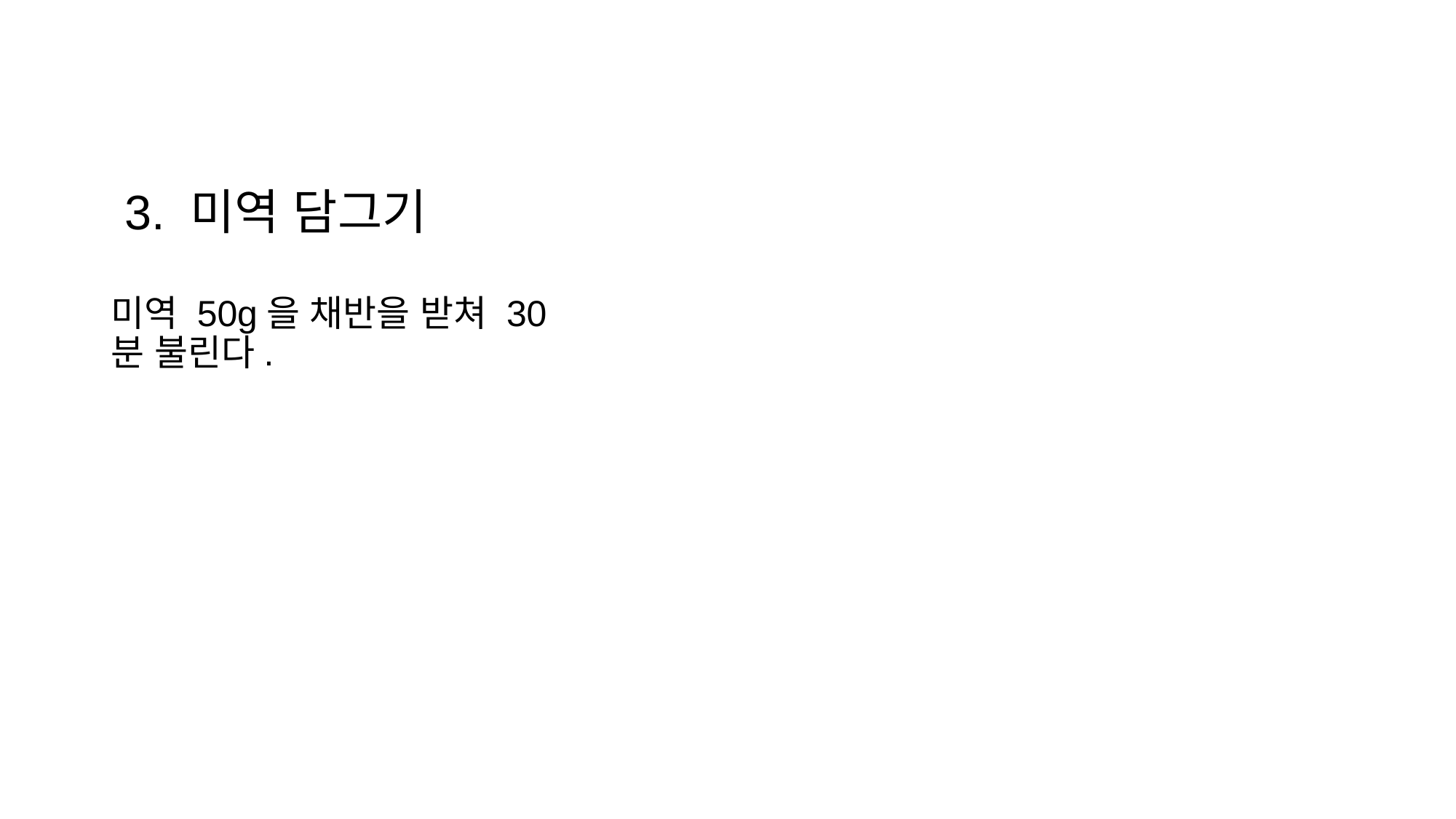

# 3. 미역 담그기

미역 50g을 채반을 받쳐 30분 불린다.